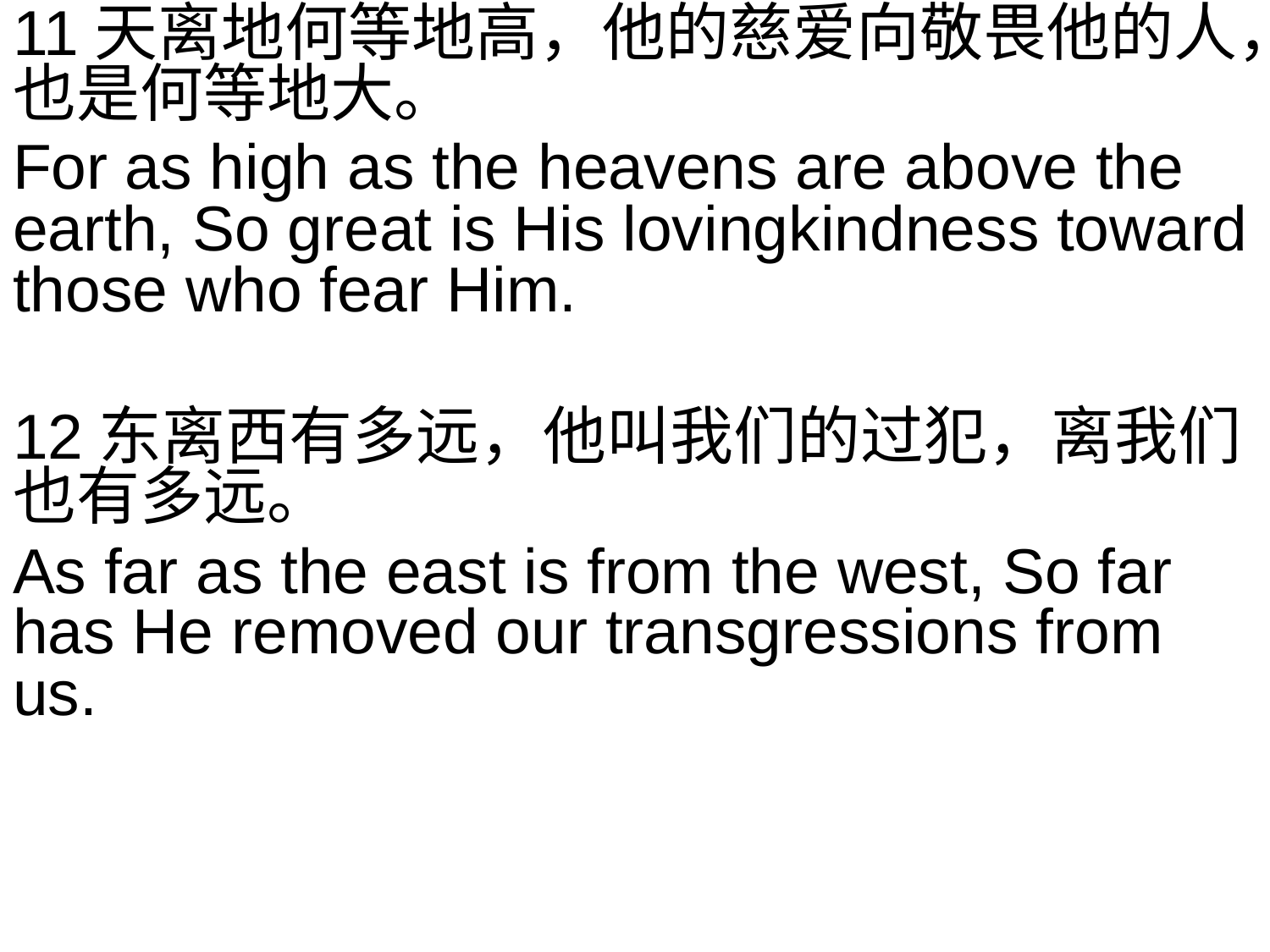

11天离地何等地高，他的慈爱向敬畏他的人，也是何等地大。
For as high as the heavens are above the earth, So great is His lovingkindness toward those who fear Him.

12东离西有多远，他叫我们的过犯，离我们也有多远。
As far as the east is from the west, So far has He removed our transgressions from us.